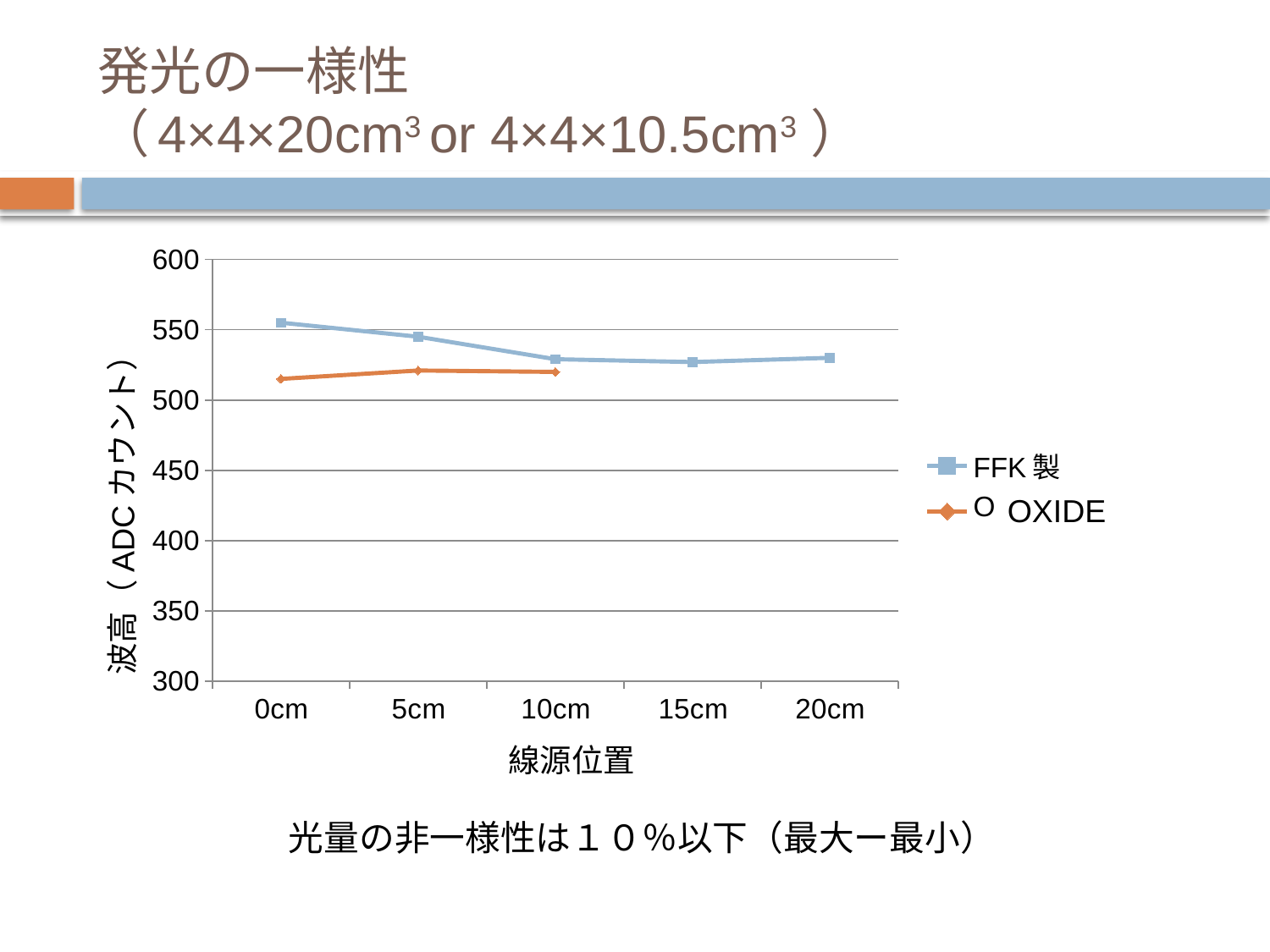

# 発光の一様性 （4×4×20cm3 or 4×4×10.5cm3 ）

### Chart

| Category | FFK製 | OXISIDE |
|---|---|---|
| 0cm | 555.0 | 515.0 |
| 5cm | 545.0 | 521.0 |
| 10cm | 529.0 | 520.0 |
| 15cm | 527.0 | None |
| 20cm | 530.0 | None |
波高（ADCカウント）
OXIDE
線源位置
光量の非一様性は１０％以下（最大ー最小）